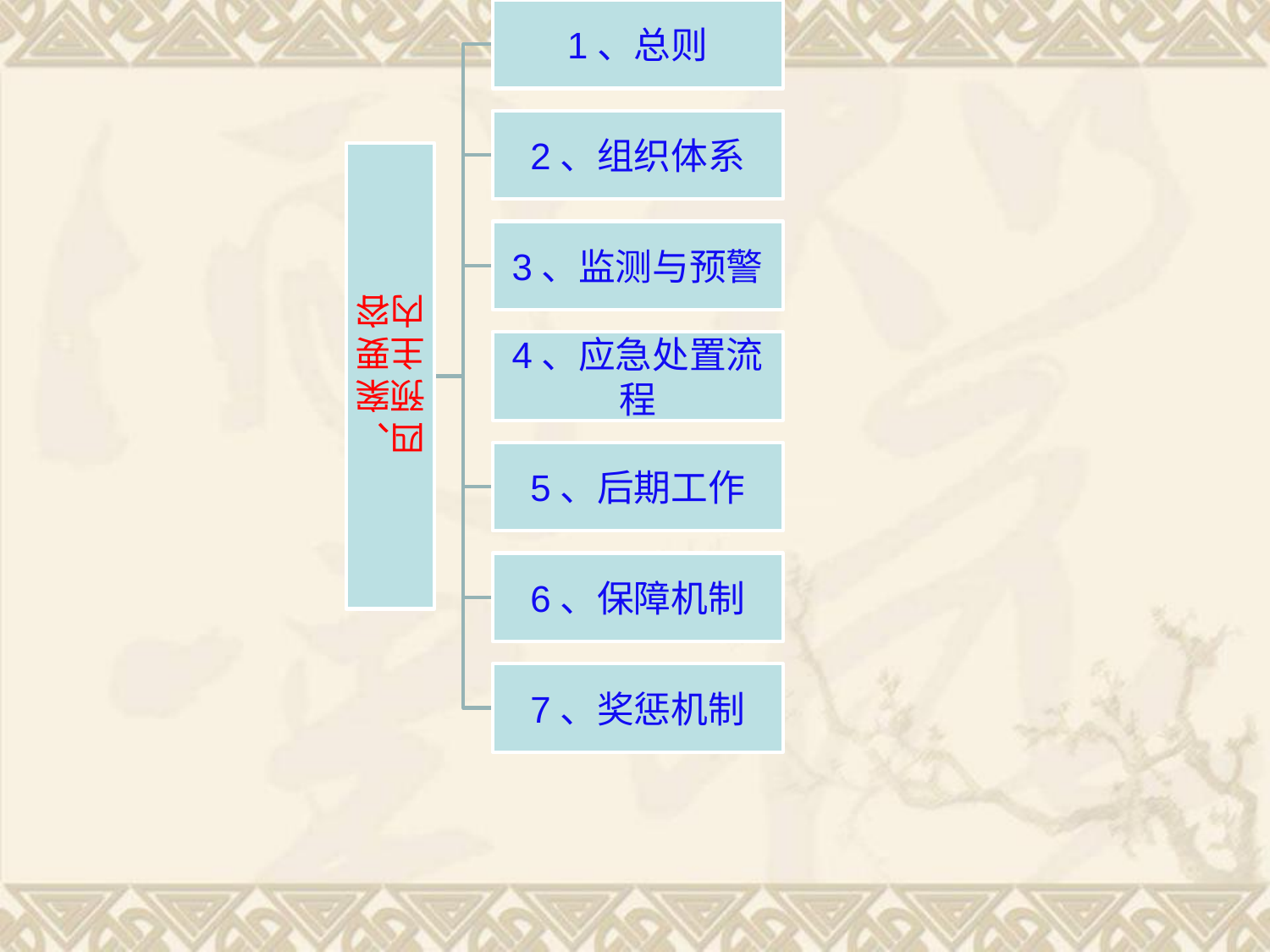

四、预案主要内容
1、总则
2、组织体系
3、监测与预警
4、应急处置流程
5、后期工作
6、保障机制
7、奖惩机制